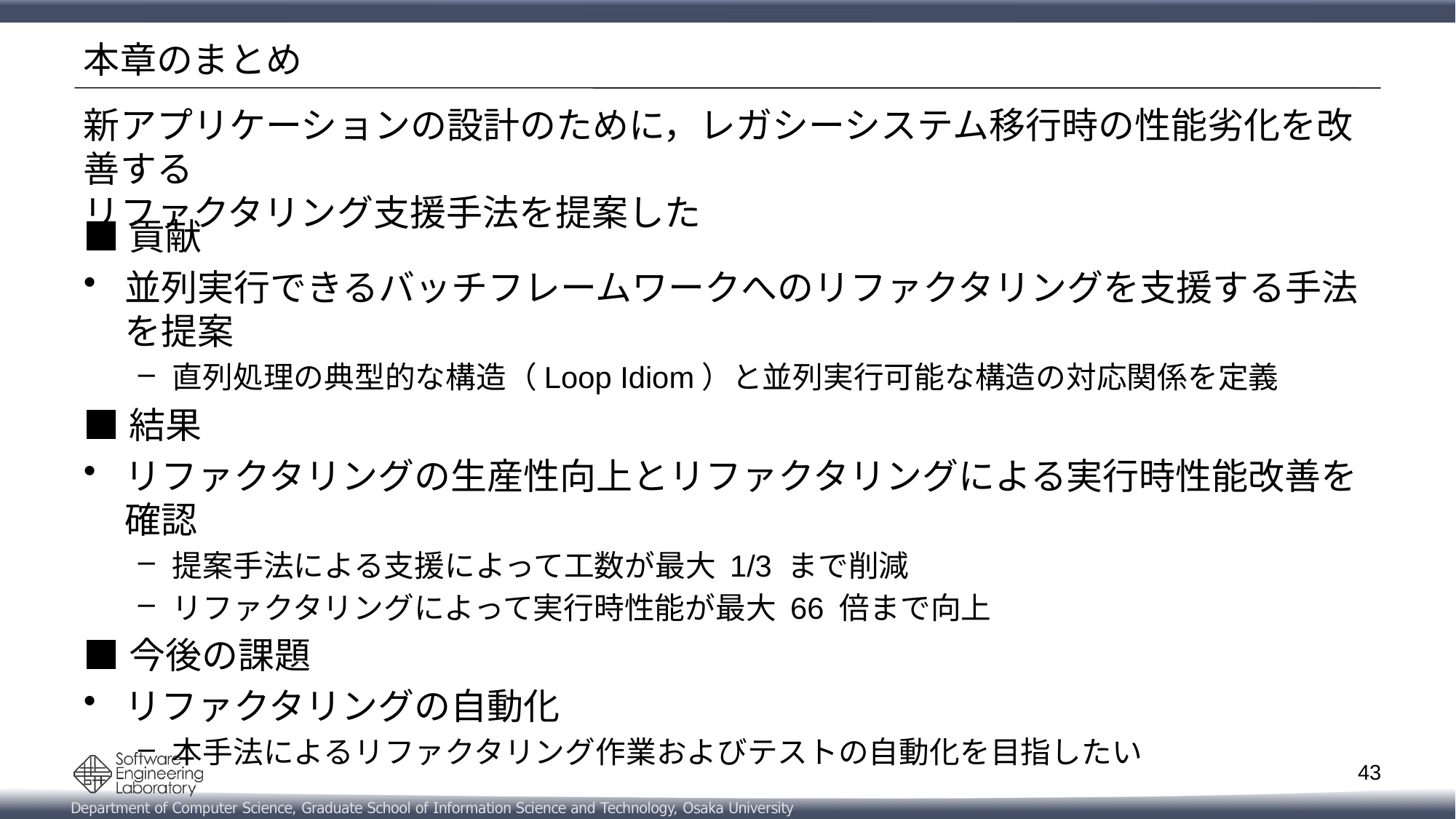

# 本章のまとめ
新アプリケーションの設計のために，レガシーシステム移行時の性能劣化を改善する
リファクタリング支援手法を提案した
■貢献
並列実行できるバッチフレームワークへのリファクタリングを支援する手法を提案
直列処理の典型的な構造（Loop Idiom）と並列実行可能な構造の対応関係を定義
■結果
リファクタリングの生産性向上とリファクタリングによる実行時性能改善を確認
提案手法による支援によって工数が最大 1/3 まで削減
リファクタリングによって実行時性能が最大 66 倍まで向上
■今後の課題
リファクタリングの自動化
本手法によるリファクタリング作業およびテストの自動化を目指したい
43